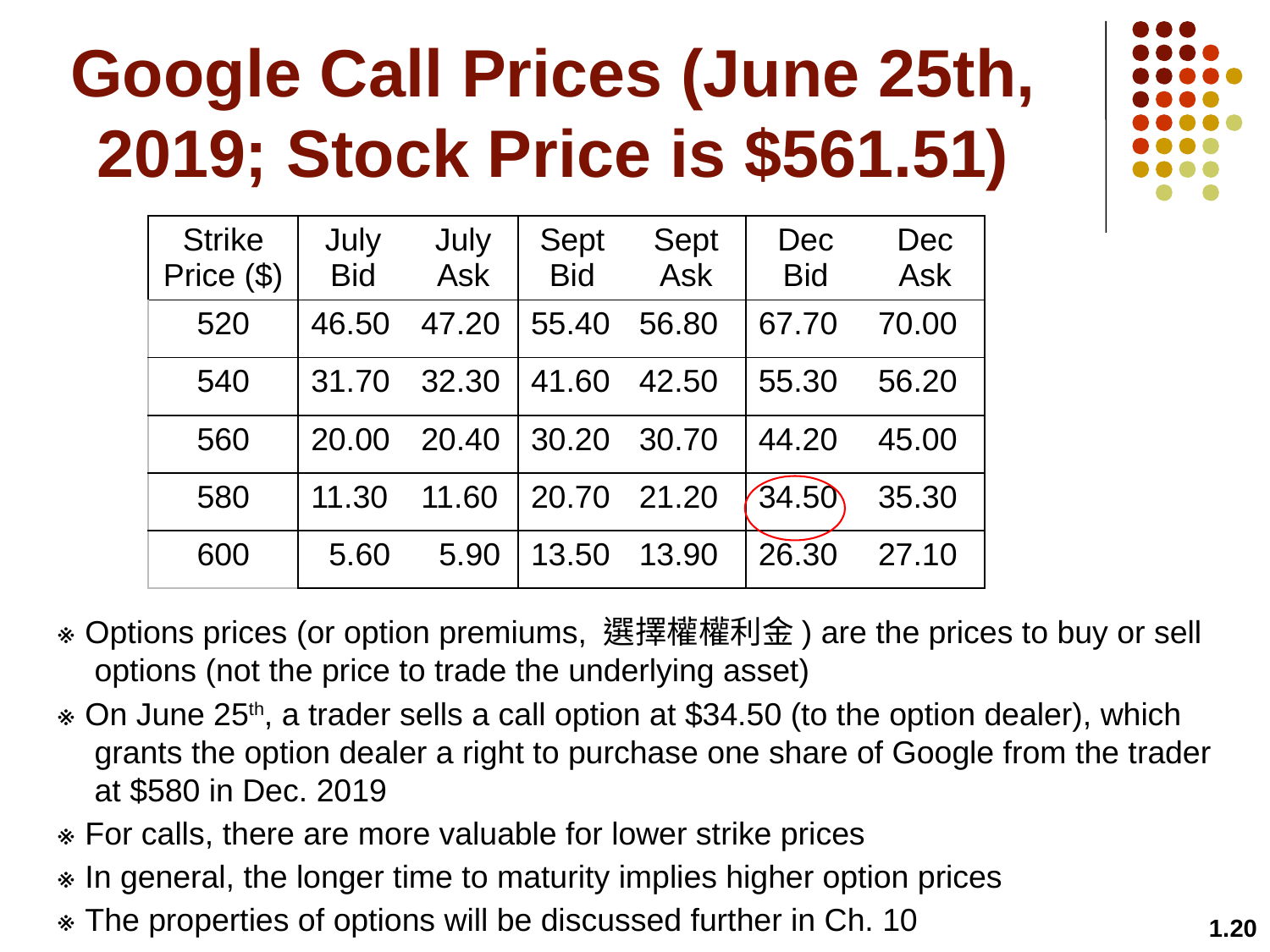

# Google Call Prices (June 25th, 2019; Stock Price is $561.51)
| Strike Price ($) | July Bid | July Ask | Sept Bid | Sept Ask | Dec Bid | Dec Ask |
| --- | --- | --- | --- | --- | --- | --- |
| 520 | 46.50 | 47.20 | 55.40 | 56.80 | 67.70 | 70.00 |
| 540 | 31.70 | 32.30 | 41.60 | 42.50 | 55.30 | 56.20 |
| 560 | 20.00 | 20.40 | 30.20 | 30.70 | 44.20 | 45.00 |
| 580 | 11.30 | 11.60 | 20.70 | 21.20 | 34.50 | 35.30 |
| 600 | 5.60 | 5.90 | 13.50 | 13.90 | 26.30 | 27.10 |

※ Options prices (or option premiums, 選擇權權利金) are the prices to buy or sell options (not the price to trade the underlying asset)
※ On June 25th, a trader sells a call option at $34.50 (to the option dealer), which grants the option dealer a right to purchase one share of Google from the trader at $580 in Dec. 2019
※ For calls, there are more valuable for lower strike prices
※ In general, the longer time to maturity implies higher option prices
※ The properties of options will be discussed further in Ch. 10
1.20